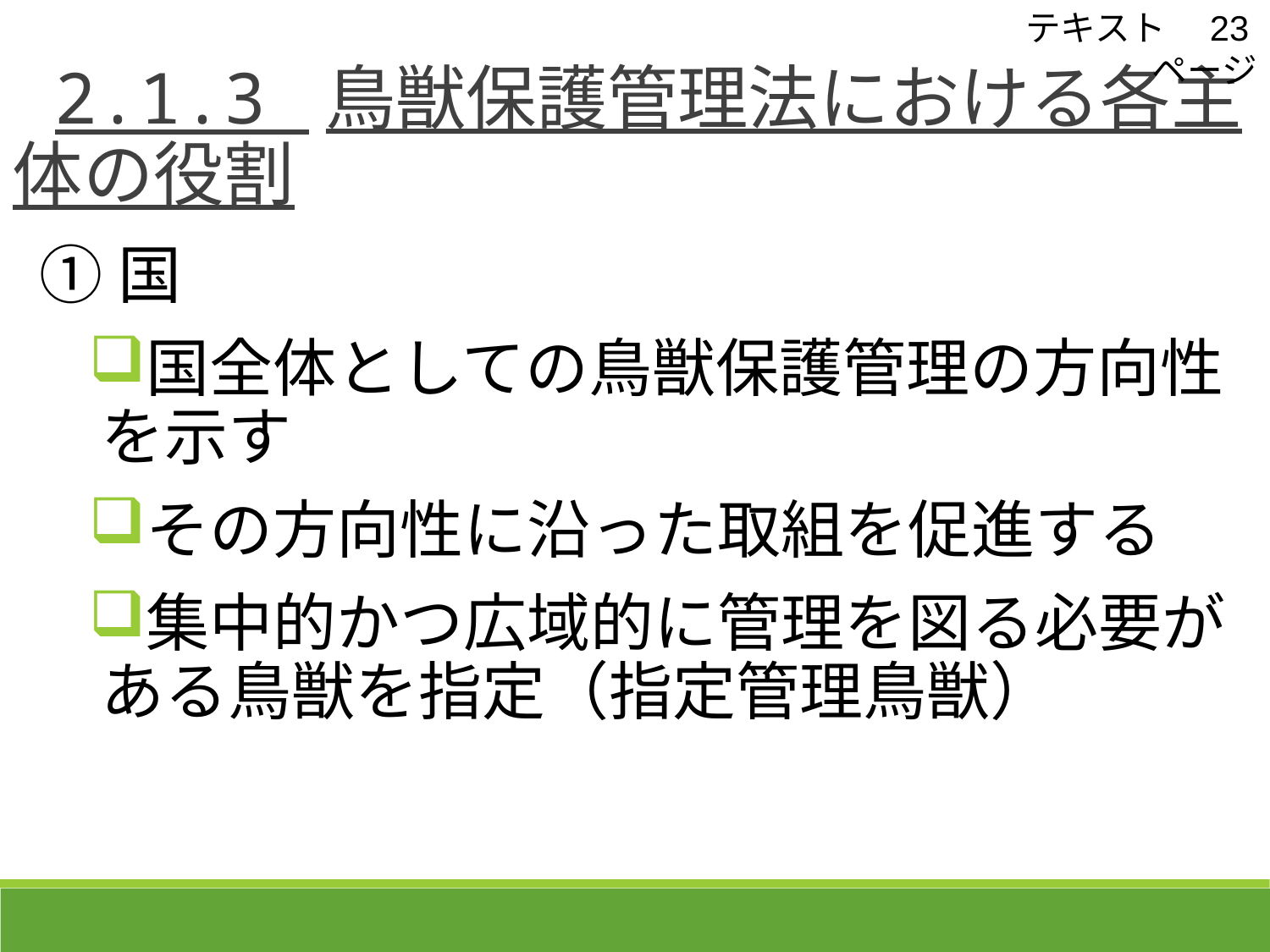

テキスト　23ページ
 2.1.3 鳥獣保護管理法における各主体の役割
①国
国全体としての鳥獣保護管理の方向性を示す
その方向性に沿った取組を促進する
集中的かつ広域的に管理を図る必要がある鳥獣を指定（指定管理鳥獣）